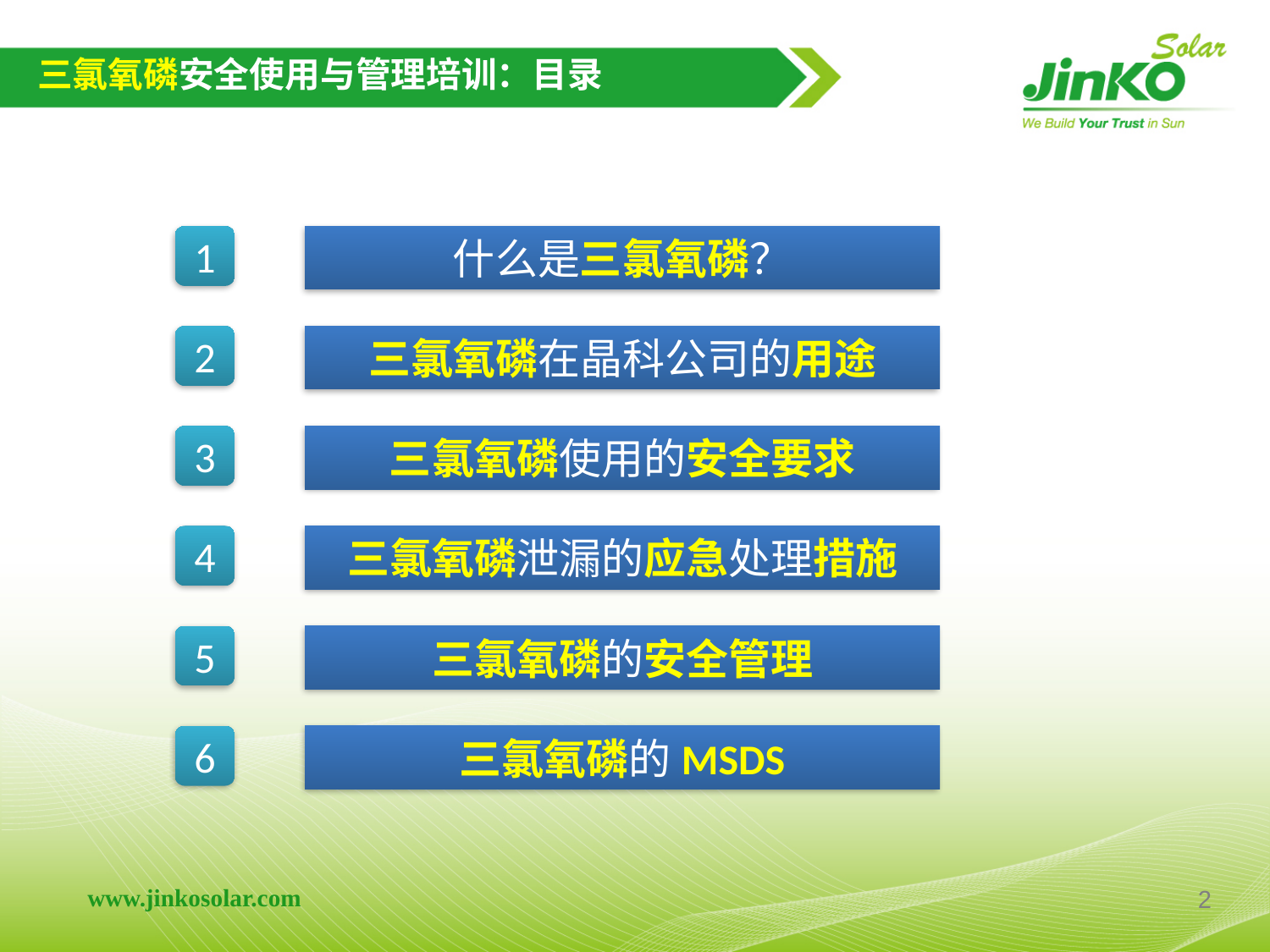

三氯氧磷安全使用与管理培训：目录
1
什么是三氯氧磷？
2
三氯氧磷在晶科公司的用途
3
三氯氧磷使用的安全要求
4
三氯氧磷泄漏的应急处理措施
5
三氯氧磷的安全管理
6
三氯氧磷的MSDS